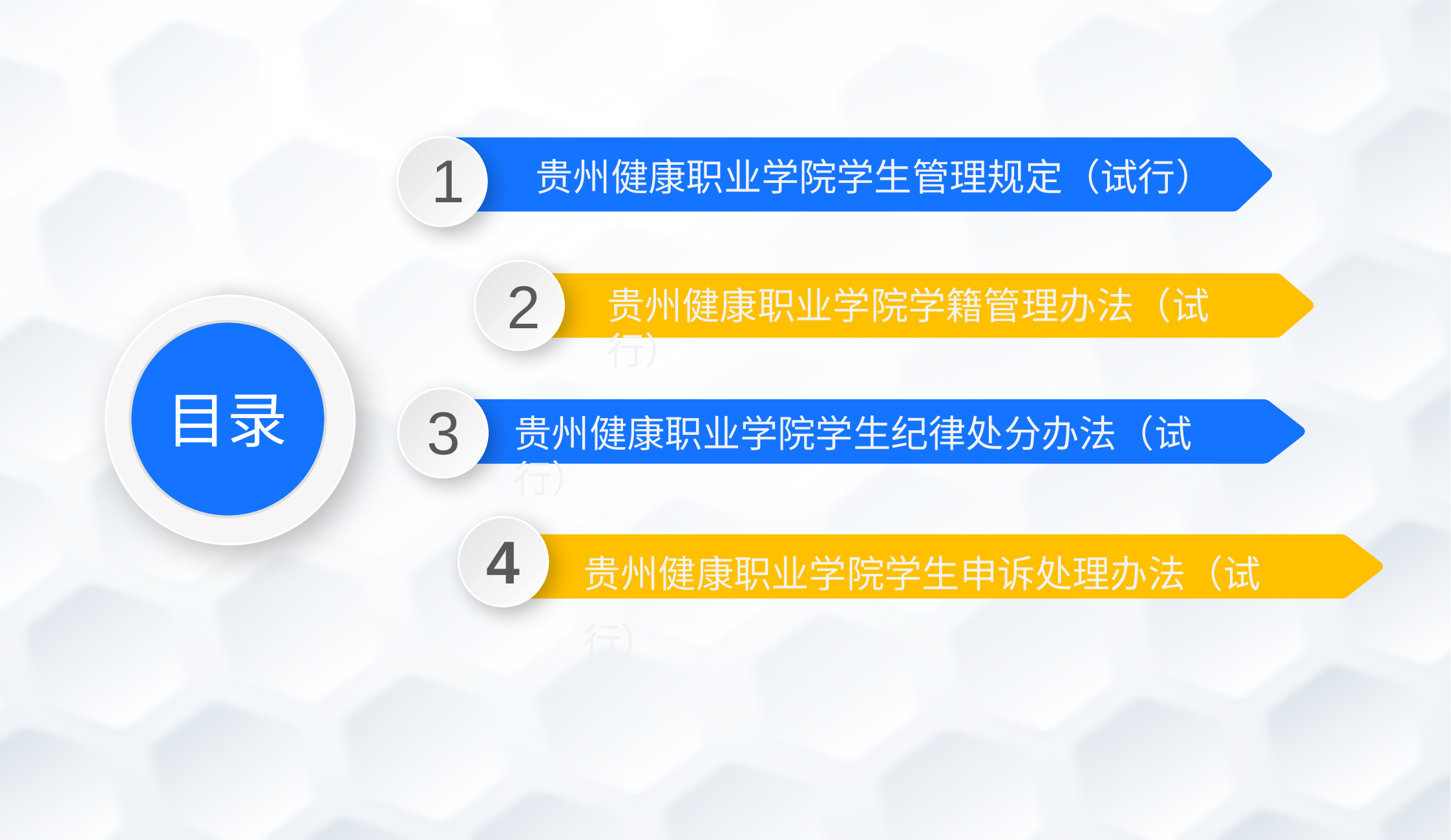

1

贵州健康职业学院学生管理规定（试行）

2

贵州健康职业学院学籍管理办法（试行）

目录

3

贵州健康职业学院学生纪律处分办法（试行）

4
贵州健康职业学院学生申诉处理办法（试行）